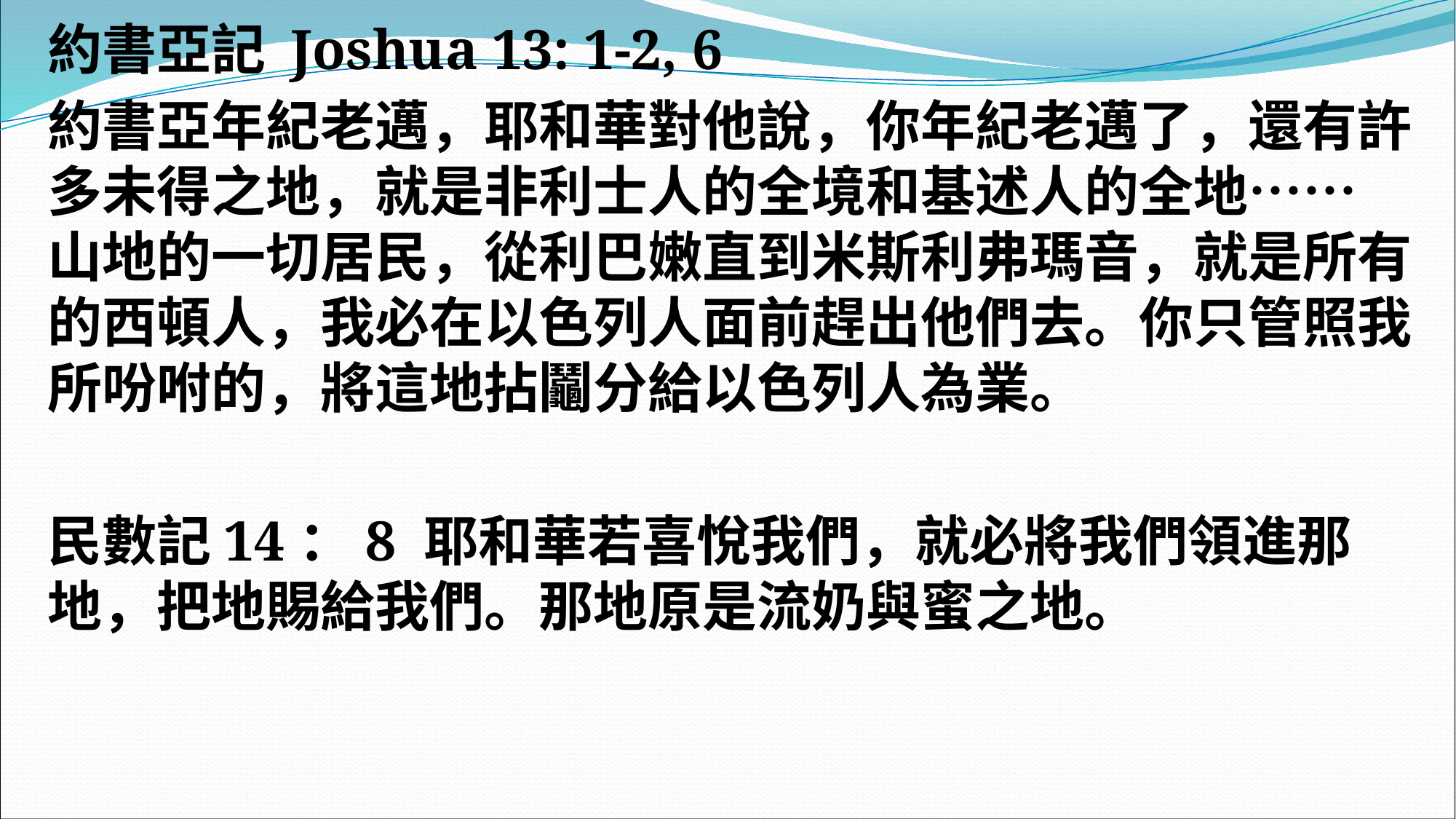

#
約書亞記 Joshua 13: 1-2, 6
約書亞年紀老邁，耶和華對他說，你年紀老邁了，還有許多未得之地，就是非利士人的全境和基述人的全地…… 山地的一切居民，從利巴嫩直到米斯利弗瑪音，就是所有的西頓人，我必在以色列人面前趕出他們去。你只管照我所吩咐的，將這地拈鬮分給以色列人為業。

民數記14：8 耶和華若喜悅我們，就必將我們領進那地，把地賜給我們。那地原是流奶與蜜之地。